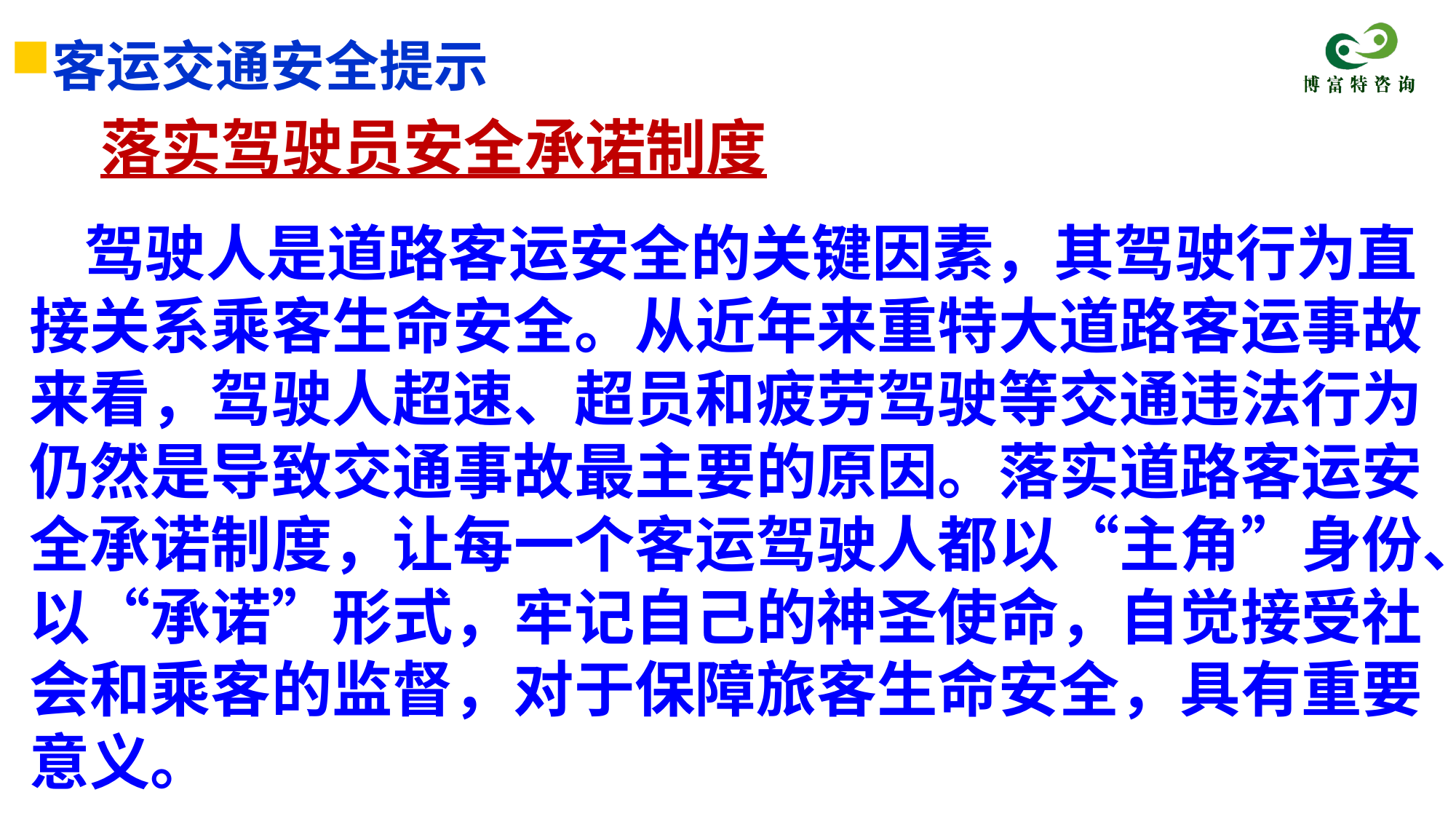

客运交通安全提示
     落实驾驶员安全承诺制度
         驾驶人是道路客运安全的关键因素，其驾驶行为直接关系乘客生命安全。从近年来重特大道路客运事故来看，驾驶人超速、超员和疲劳驾驶等交通违法行为仍然是导致交通事故最主要的原因。落实道路客运安全承诺制度，让每一个客运驾驶人都以“主角”身份、以“承诺”形式，牢记自己的神圣使命，自觉接受社会和乘客的监督，对于保障旅客生命安全，具有重要意义。